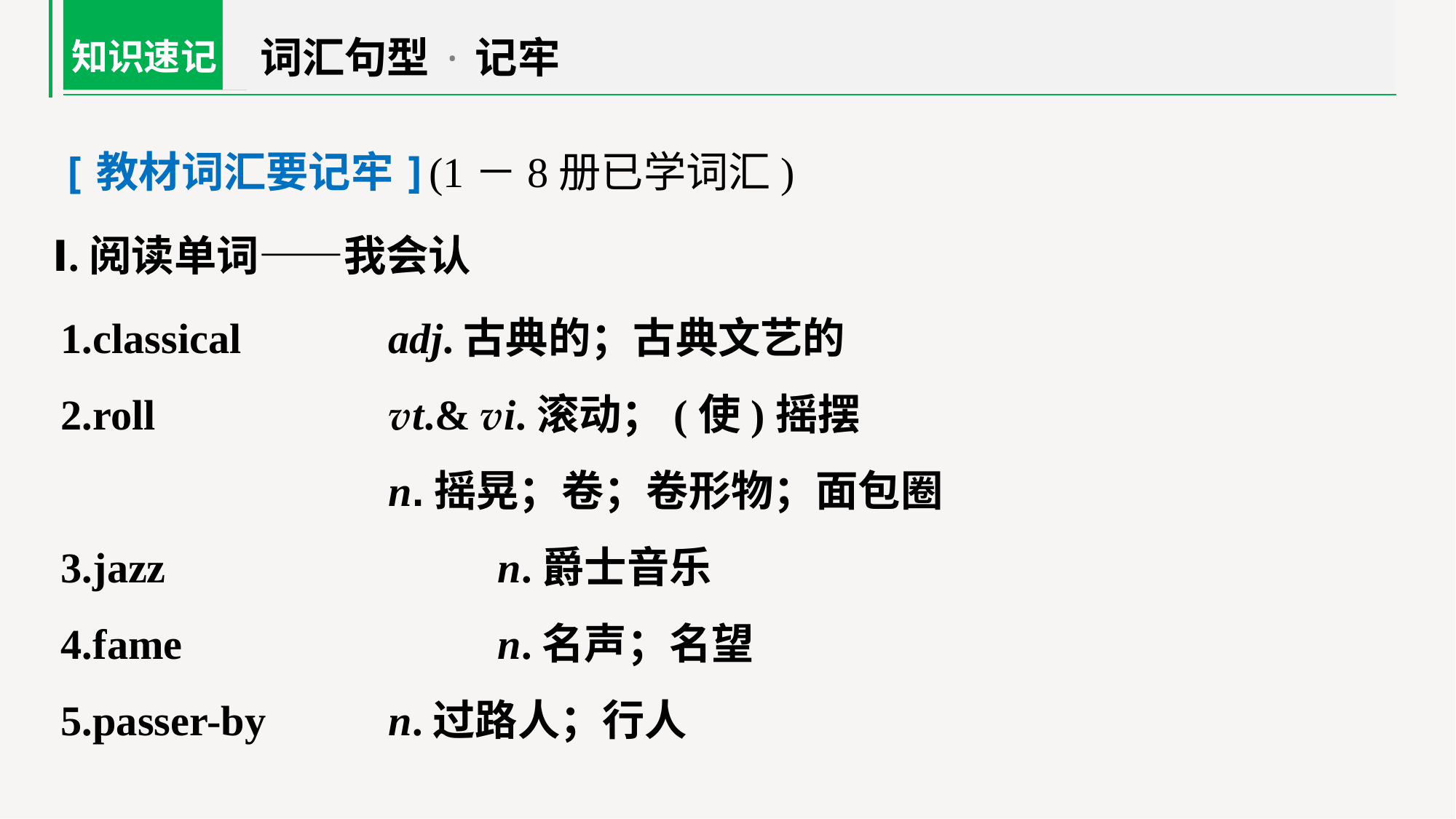

词汇句型·记牢
知识速记
[教材词汇要记牢](1－8册已学词汇)
Ⅰ.阅读单词——我会认
1.classical 		adj.古典的；古典文艺的
2.roll 			vt.& vi.滚动；(使)摇摆
			n.摇晃；卷；卷形物；面包圈
3.jazz 			n.爵士音乐
4.fame 			n.名声；名望
5.passer-by 		n.过路人；行人